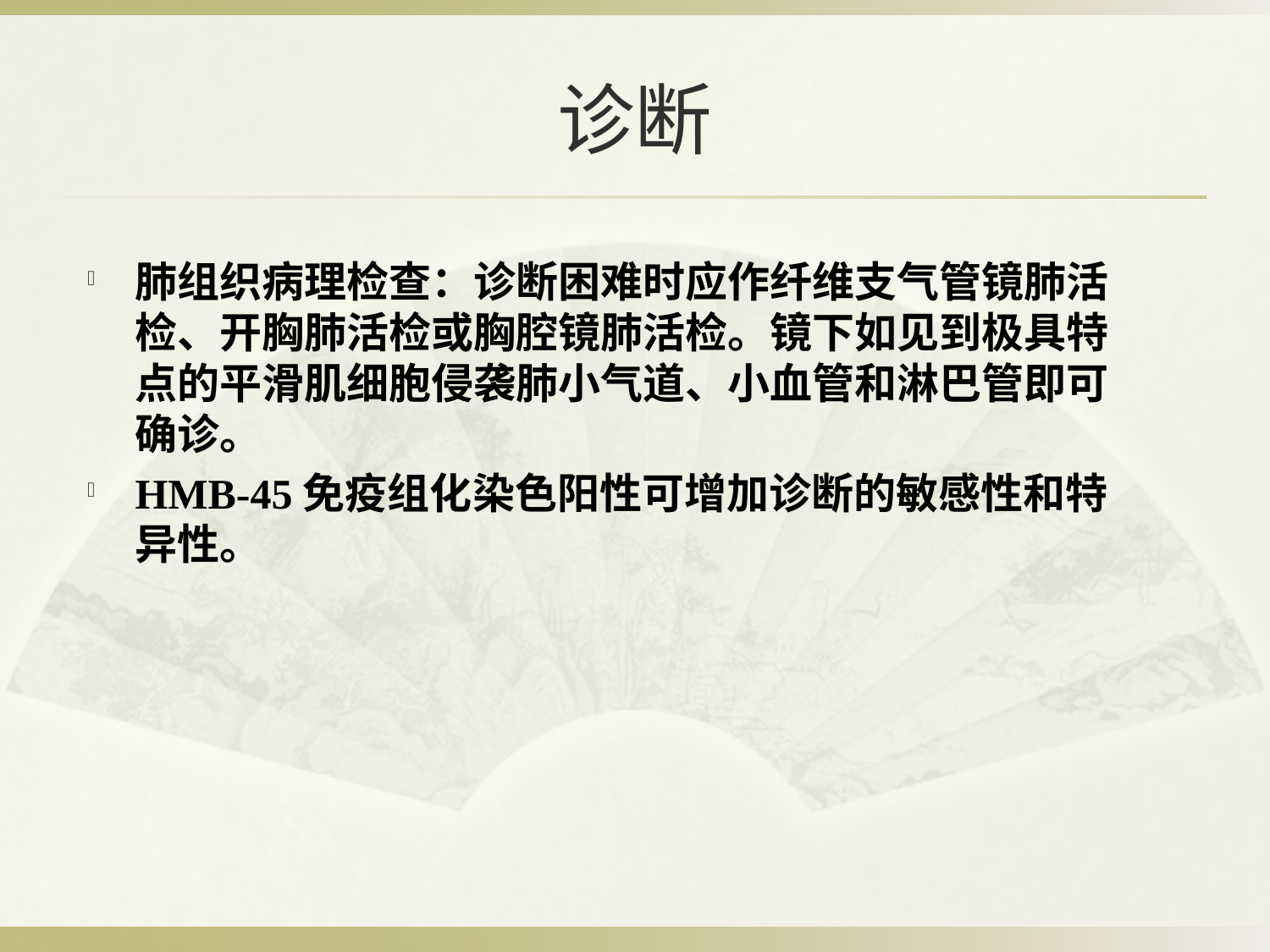

# 诊断
肺组织病理检查：诊断困难时应作纤维支气管镜肺活检、开胸肺活检或胸腔镜肺活检。镜下如见到极具特点的平滑肌细胞侵袭肺小气道、小血管和淋巴管即可确诊。
HMB-45免疫组化染色阳性可增加诊断的敏感性和特异性。